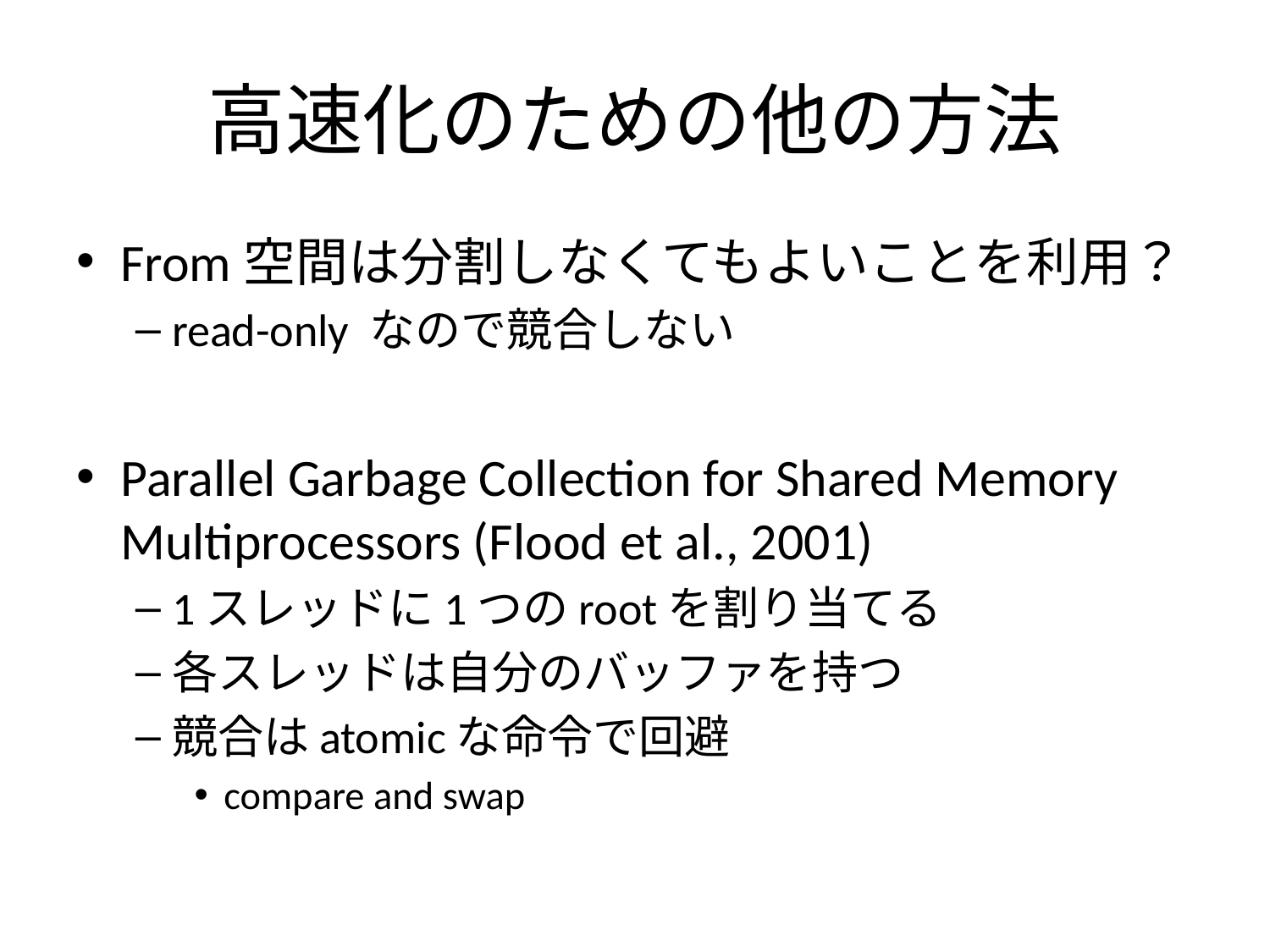

# 高速化のための他の方法
From空間は分割しなくてもよいことを利用？
read-only なので競合しない

Parallel Garbage Collection for Shared Memory Multiprocessors (Flood et al., 2001)
1スレッドに1つのrootを割り当てる
各スレッドは自分のバッファを持つ
競合はatomicな命令で回避
compare and swap